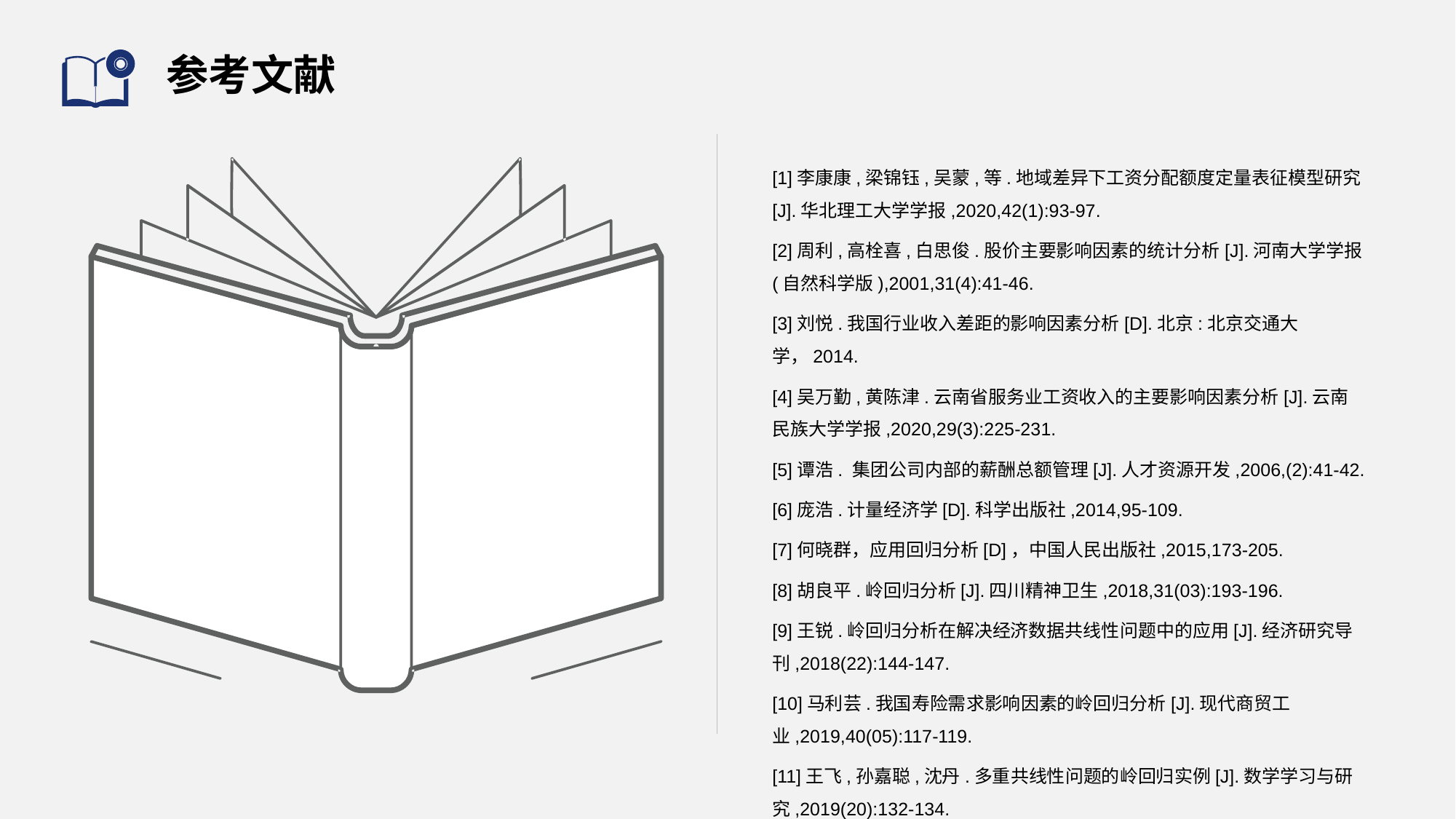

# 参考文献

[1]李康康,梁锦钰,吴蒙,等.地域差异下工资分配额度定量表征模型研究[J].华北理工大学学报,2020,42(1):93-97.
[2]周利,高栓喜,白思俊.股价主要影响因素的统计分析[J].河南大学学报(自然科学版),2001,31(4):41-46.
[3]刘悦.我国行业收入差距的影响因素分析[D].北京:北京交通大学，2014.
[4]吴万勤,黄陈津.云南省服务业工资收入的主要影响因素分析[J].云南民族大学学报,2020,29(3):225-231.
[5]谭浩. 集团公司内部的薪酬总额管理[J].人才资源开发,2006,(2):41-42.
[6]庞浩.计量经济学[D].科学出版社,2014,95-109.
[7]何晓群，应用回归分析[D]，中国人民出版社,2015,173-205.
[8]胡良平.岭回归分析[J].四川精神卫生,2018,31(03):193-196.
[9]王锐.岭回归分析在解决经济数据共线性问题中的应用[J].经济研究导刊,2018(22):144-147.
[10]马利芸.我国寿险需求影响因素的岭回归分析[J].现代商贸工业,2019,40(05):117-119.
[11]王飞,孙嘉聪,沈丹.多重共线性问题的岭回归实例[J].数学学习与研究,2019(20):132-134.